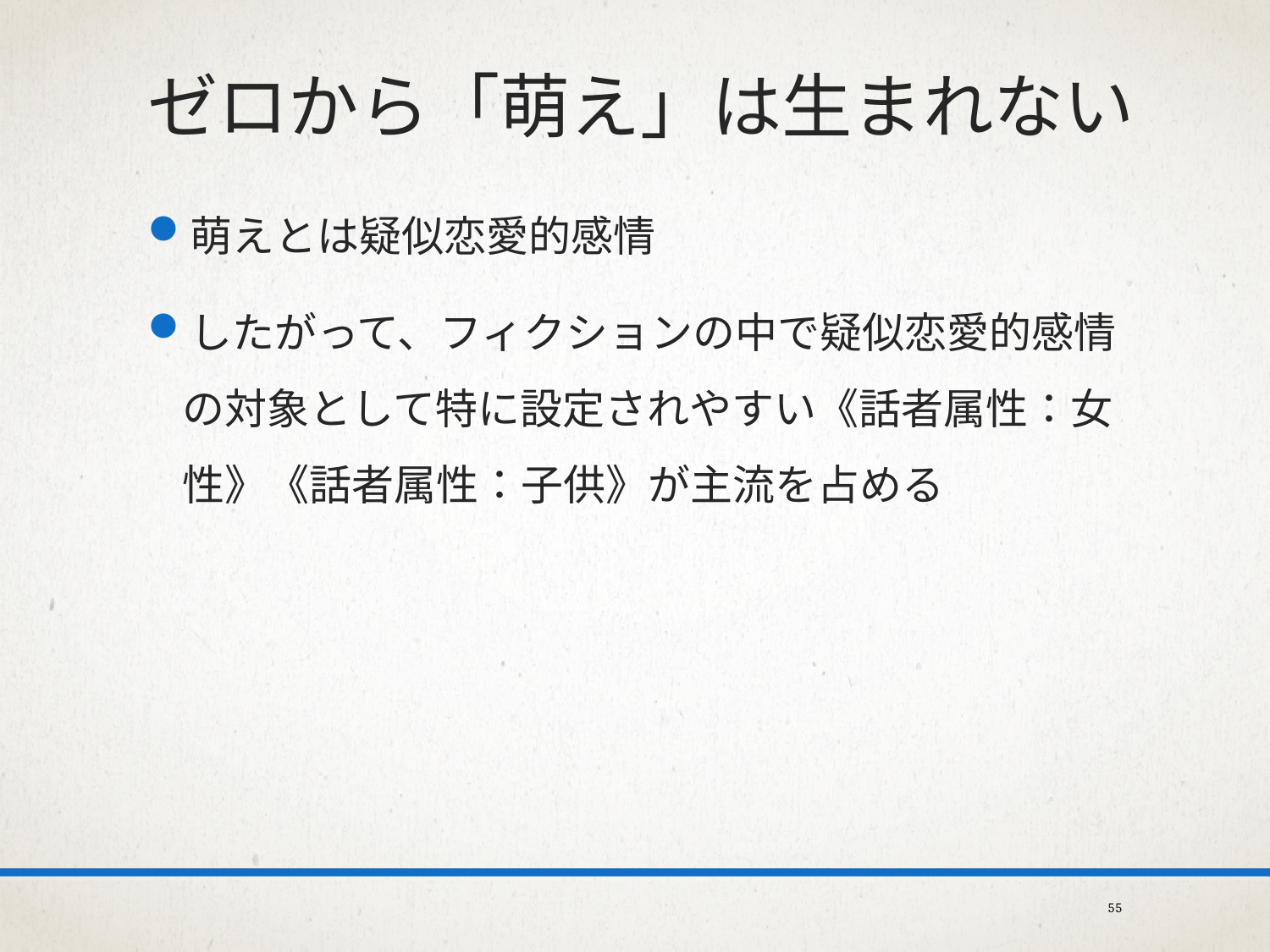

ゼロから「萌え」は生まれない
萌えとは疑似恋愛的感情
したがって、フィクションの中で疑似恋愛的感情の対象として特に設定されやすい《話者属性：女性》《話者属性：子供》が主流を占める
55